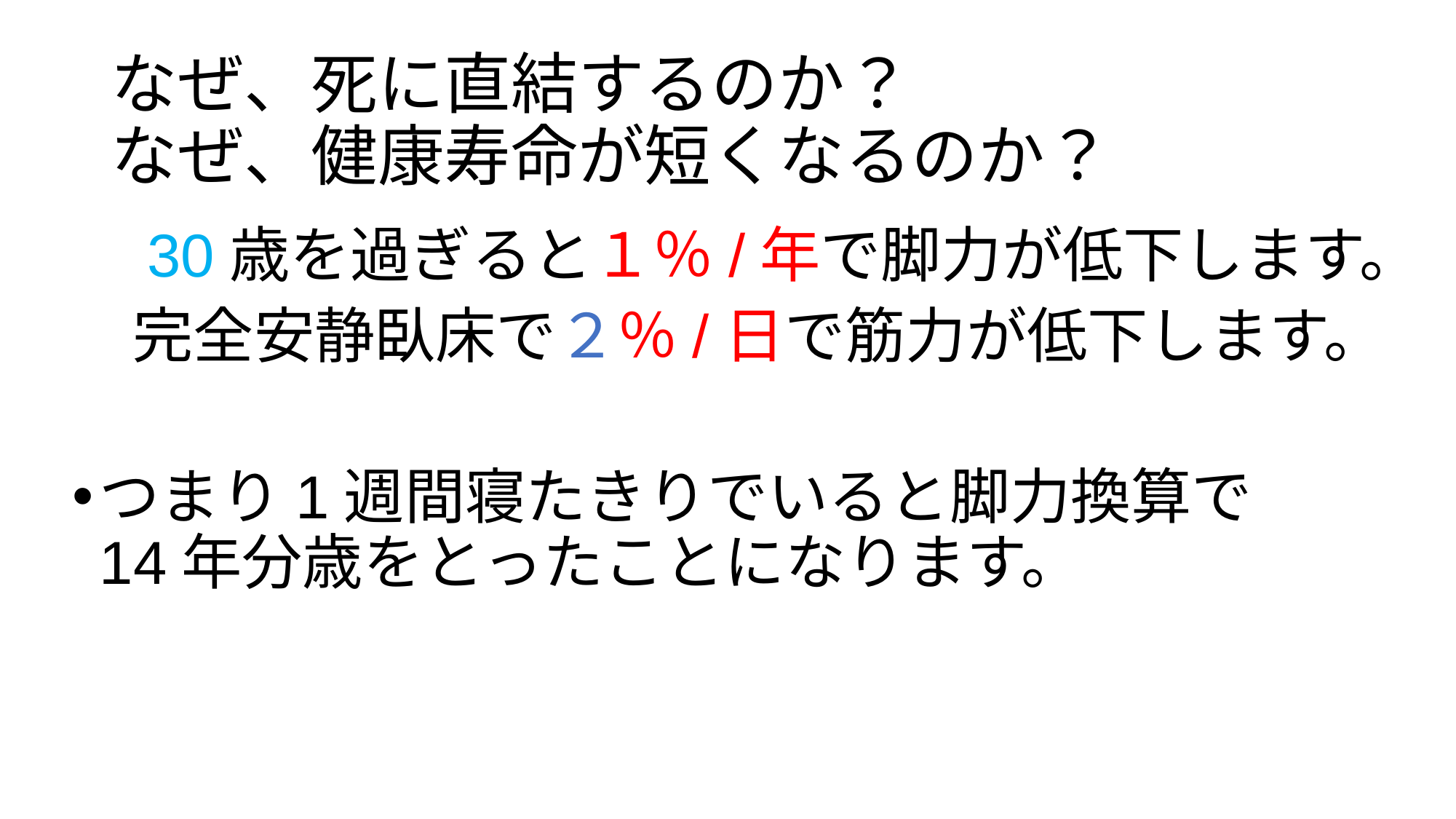

# なぜ、死に直結するのか？ なぜ、健康寿命が短くなるのか？
　30歳を過ぎると１％/年で脚力が低下します。
　完全安静臥床で２％/日で筋力が低下します。

つまり1週間寝たきりでいると脚力換算で　　14年分歳をとったことになります。